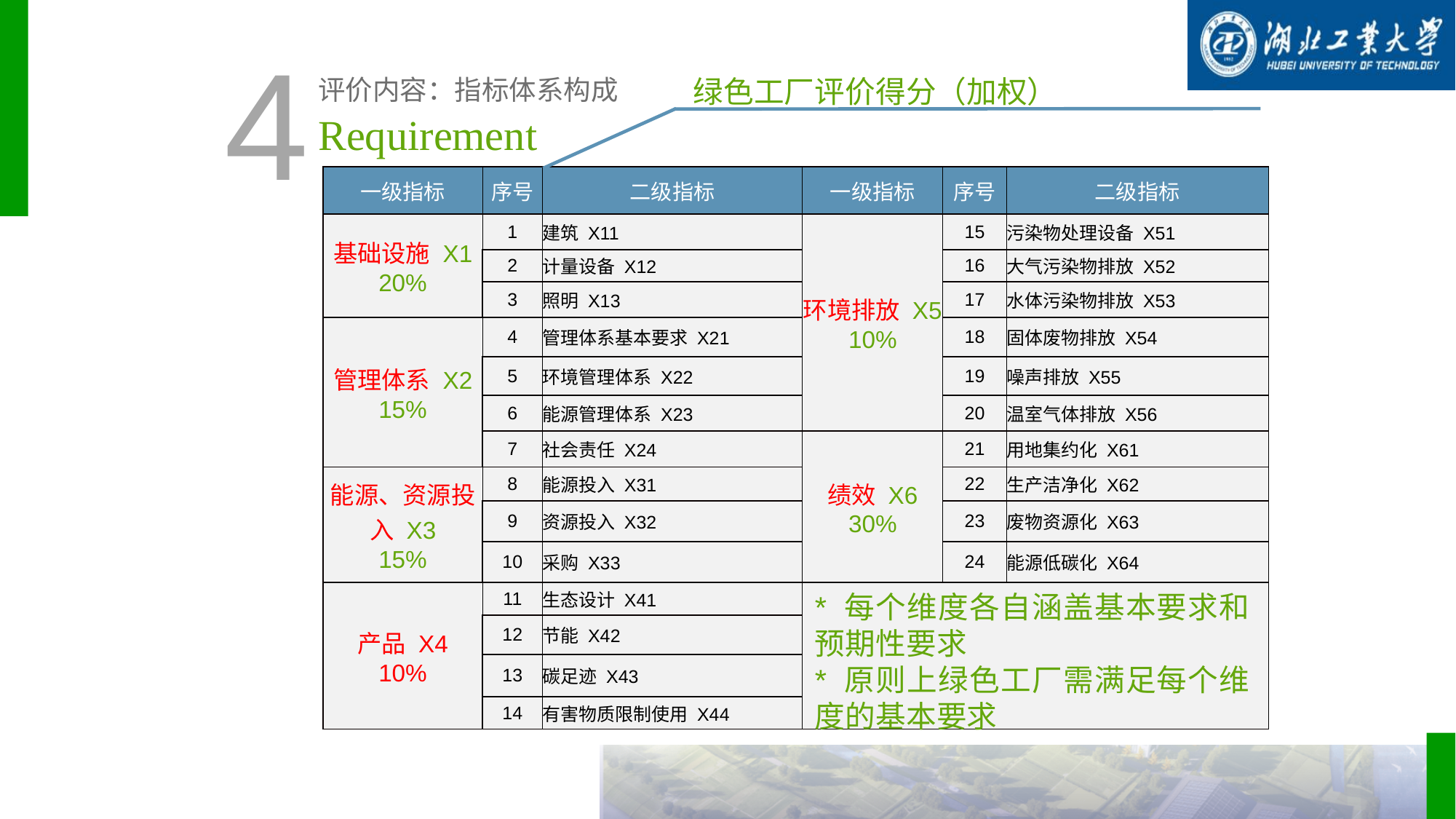

4
评价内容：指标体系构成

绿色工厂评价得分（加权）
Requirement
| 一级指标 | 序号 | 二级指标 | 一级指标 | 序号 | 二级指标 |
| --- | --- | --- | --- | --- | --- |
| 基础设施 X1 20% | 1 | 建筑 X11 | 环境排放 X5 10% | 15 | 污染物处理设备 X51 |
|  | 2 | 计量设备 X12 |  | 16 | 大气污染物排放 X52 |
|  | 3 | 照明 X13 |  | 17 | 水体污染物排放 X53 |
| 管理体系 X2 15% | 4 | 管理体系基本要求 X21 |  | 18 | 固体废物排放 X54 |
|  | 5 | 环境管理体系 X22 |  | 19 | 噪声排放 X55 |
|  | 6 | 能源管理体系 X23 |  | 20 | 温室气体排放 X56 |
|  | 7 | 社会责任 X24 | 绩效 X6 30% | 21 | 用地集约化 X61 |
| 能源、资源投入 X3 15% | 8 | 能源投入 X31 |  | 22 | 生产洁净化 X62 |
|  | 9 | 资源投入 X32 |  | 23 | 废物资源化 X63 |
|  | 10 | 采购 X33 |  | 24 | 能源低碳化 X64 |
| 产品 X4 10% | 11 | 生态设计 X41 |  |  |  |
|  | 12 | 节能 X42 |  |  |  |
|  | 13 | 碳足迹 X43 |  |  |  |
|  | 14 | 有害物质限制使用 X44 |  |  |  |
* 每个维度各自涵盖基本要求和预期性要求
* 原则上绿色工厂需满足每个维度的基本要求